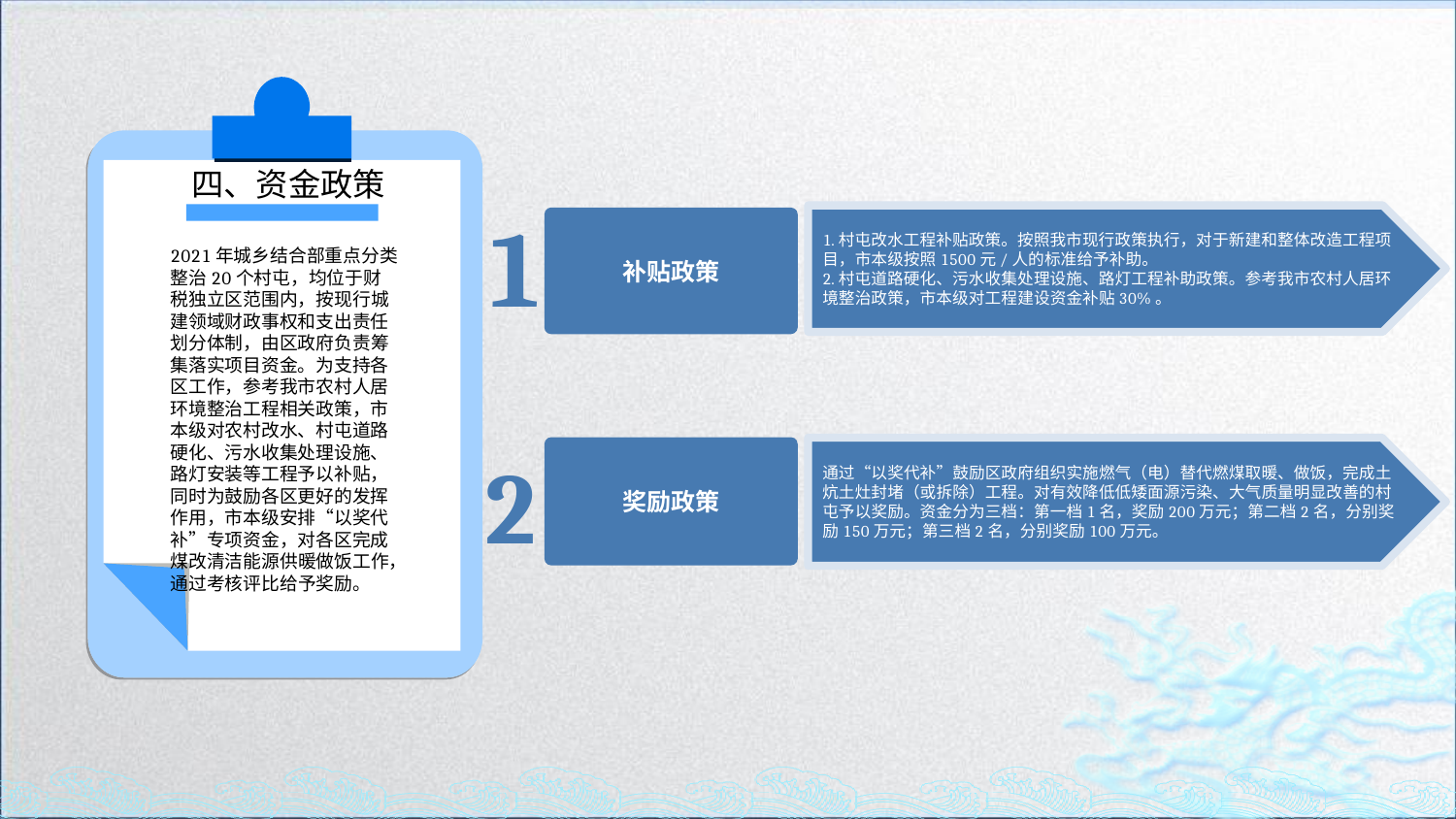

四、资金政策
1
1.村屯改水工程补贴政策。按照我市现行政策执行，对于新建和整体改造工程项目，市本级按照1500元/人的标准给予补助。
2.村屯道路硬化、污水收集处理设施、路灯工程补助政策。参考我市农村人居环境整治政策，市本级对工程建设资金补贴30%。
补贴政策
2021年城乡结合部重点分类整治20个村屯，均位于财税独立区范围内，按现行城建领域财政事权和支出责任划分体制，由区政府负责筹集落实项目资金。为支持各区工作，参考我市农村人居环境整治工程相关政策，市本级对农村改水、村屯道路硬化、污水收集处理设施、路灯安装等工程予以补贴，同时为鼓励各区更好的发挥作用，市本级安排“以奖代补”专项资金，对各区完成煤改清洁能源供暖做饭工作，通过考核评比给予奖励。
奖励政策
通过“以奖代补”鼓励区政府组织实施燃气（电）替代燃煤取暖、做饭，完成土炕土灶封堵（或拆除）工程。对有效降低低矮面源污染、大气质量明显改善的村屯予以奖励。资金分为三档：第一档1名，奖励200万元；第二档2名，分别奖励150万元；第三档2名，分别奖励100万元。
2